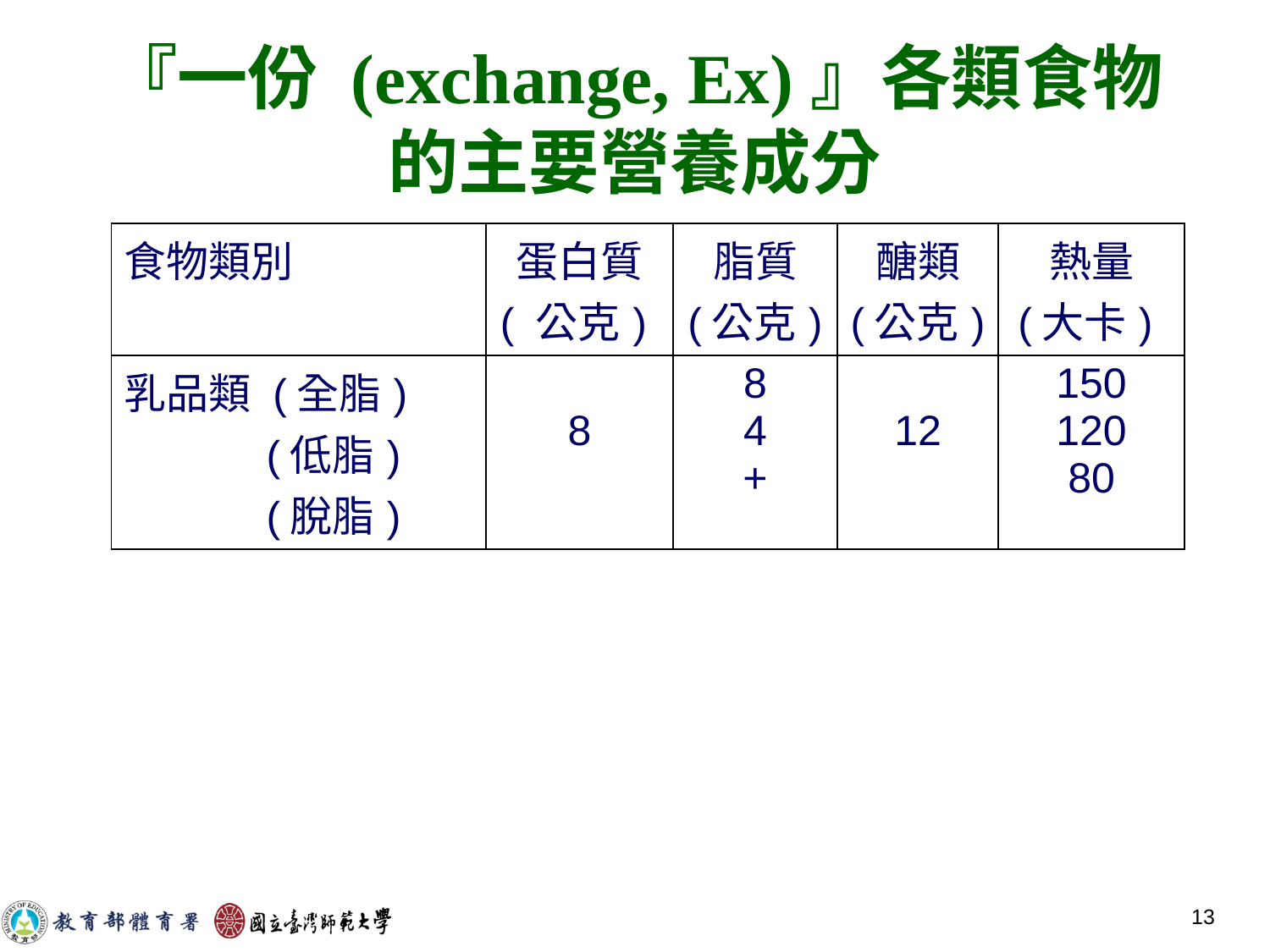

『一份 (exchange, Ex)』各類食物的主要營養成分
| 食物類別 | 蛋白質 ( 公克) | 脂質 (公克) | 醣類 (公克) | 熱量 (大卡) |
| --- | --- | --- | --- | --- |
| 乳品類 (全脂) (低脂) (脫脂) | 8 | 8 4 + | 12 | 150 120 80 |
13